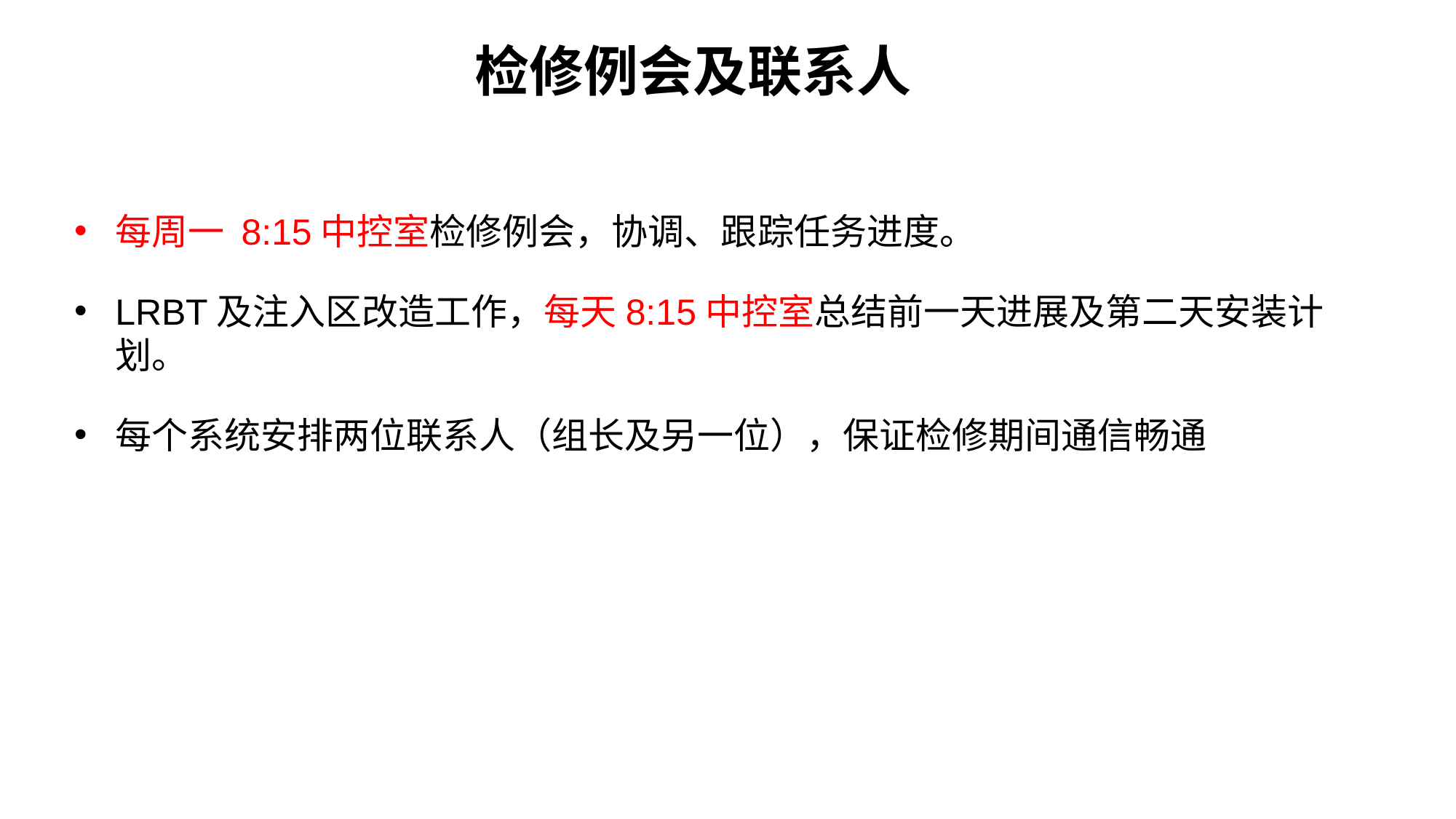

检修例会及联系人
每周一 8:15中控室检修例会，协调、跟踪任务进度。
LRBT及注入区改造工作，每天8:15中控室总结前一天进展及第二天安装计划。
每个系统安排两位联系人（组长及另一位），保证检修期间通信畅通